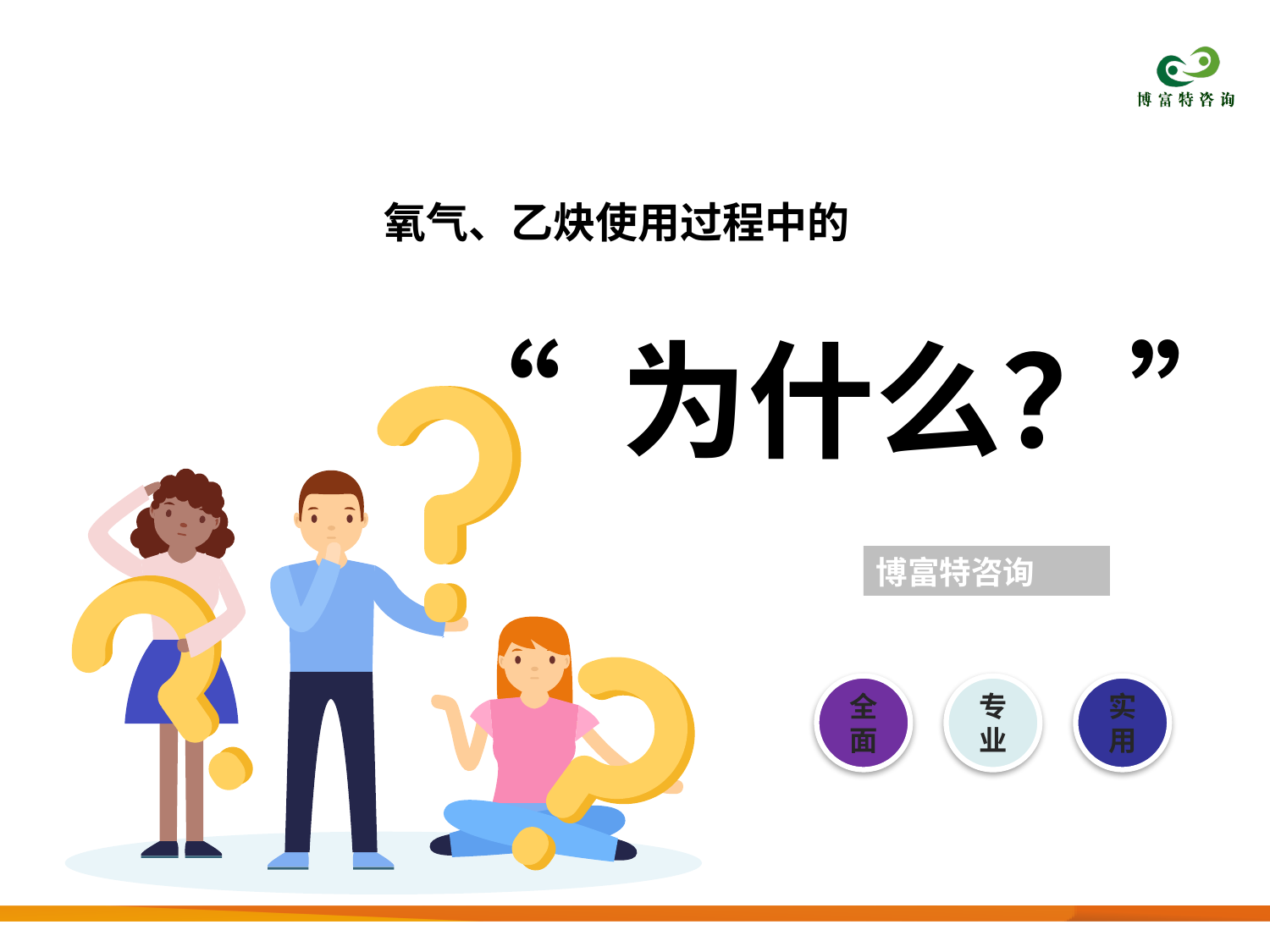

氧气、乙炔使用过程中的
“ 为什么？”

博富特咨询
全面
实用
专业